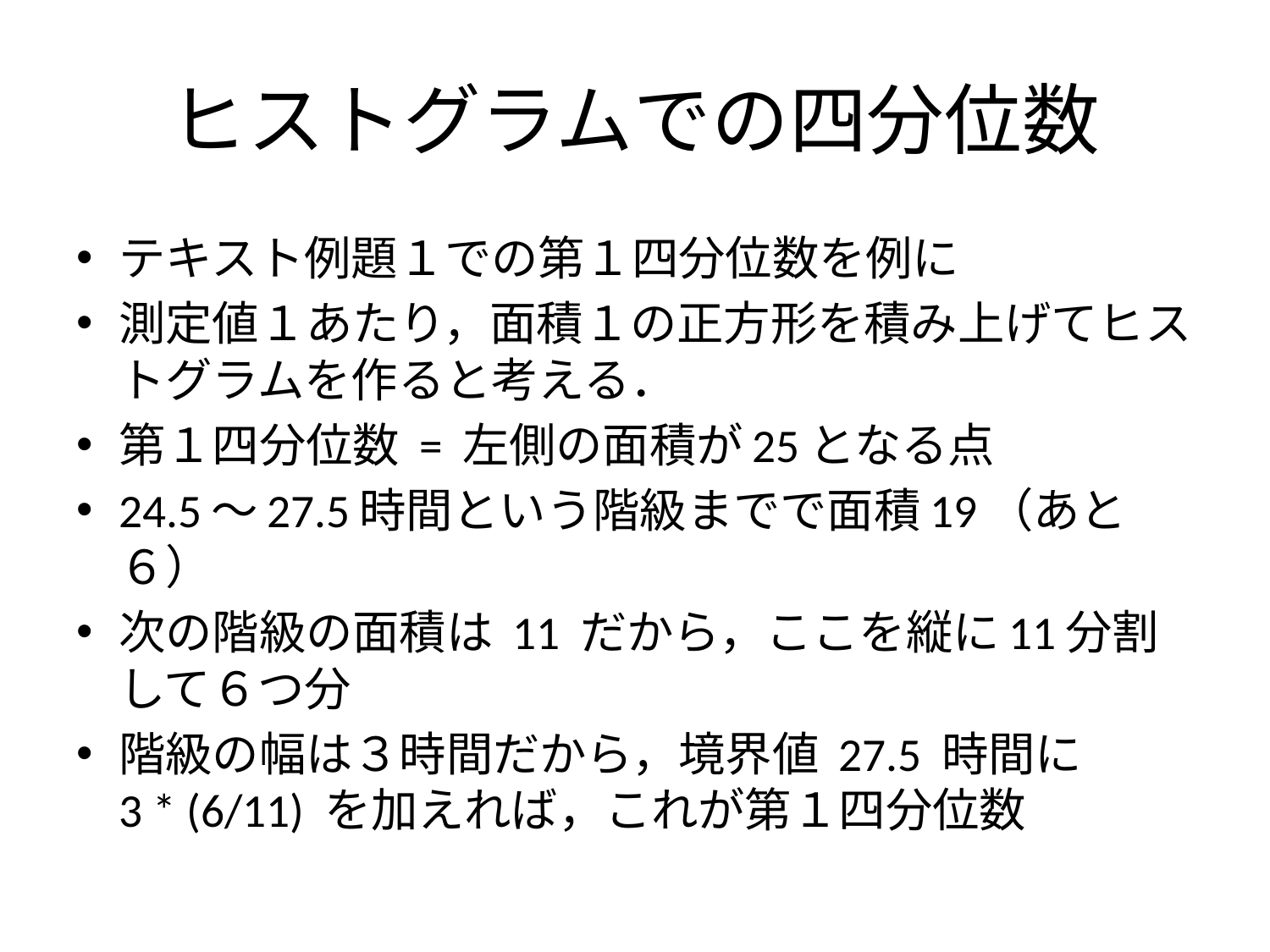

# ヒストグラムでの四分位数
テキスト例題１での第１四分位数を例に
測定値１あたり，面積１の正方形を積み上げてヒストグラムを作ると考える．
第１四分位数 = 左側の面積が25となる点
24.5～27.5時間という階級までで面積19（あと６）
次の階級の面積は 11 だから，ここを縦に11分割して６つ分
階級の幅は３時間だから，境界値 27.5 時間に
3 * (6/11) を加えれば，これが第１四分位数